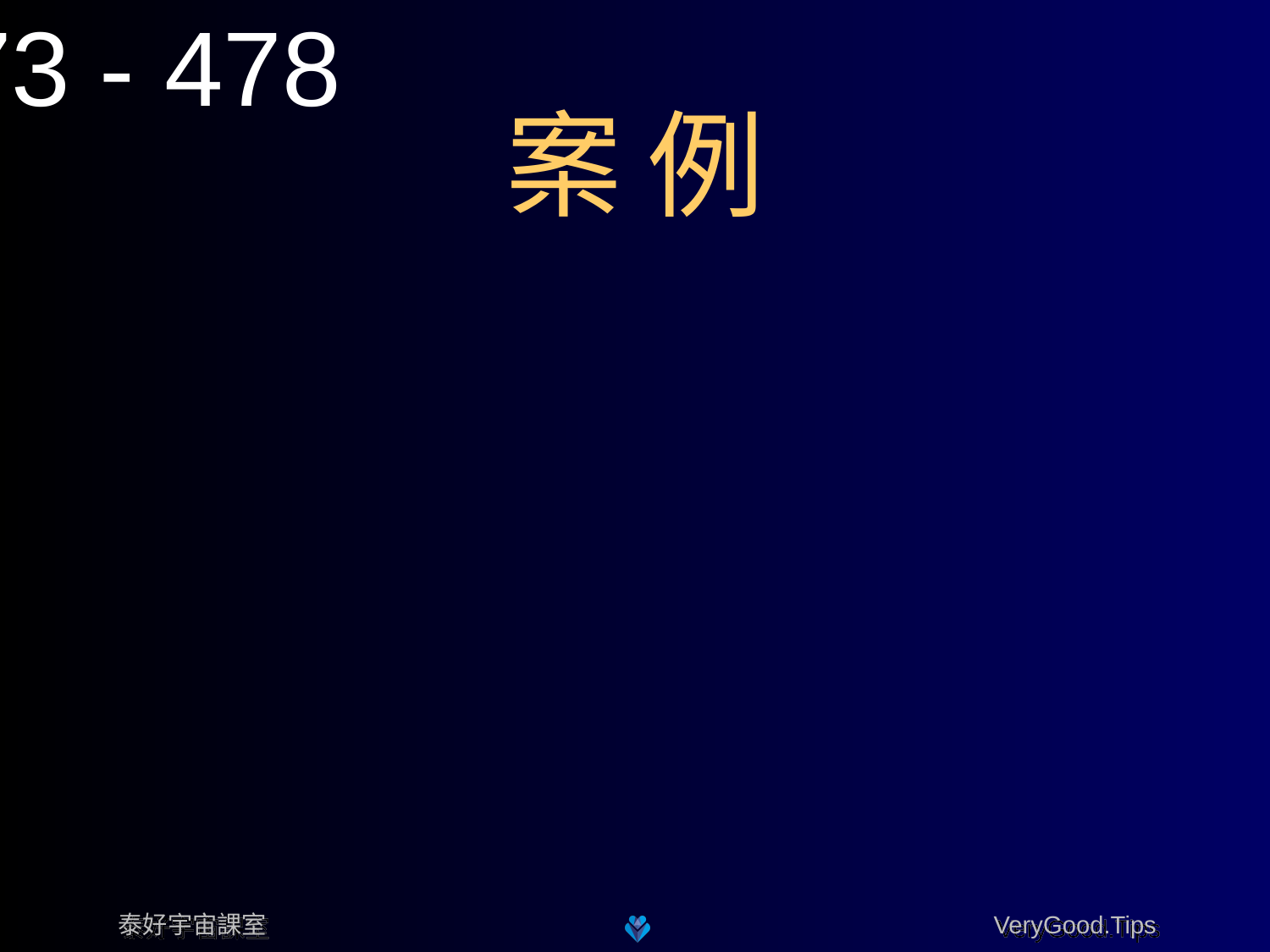

# 案 例
	Pg. 473 - 478